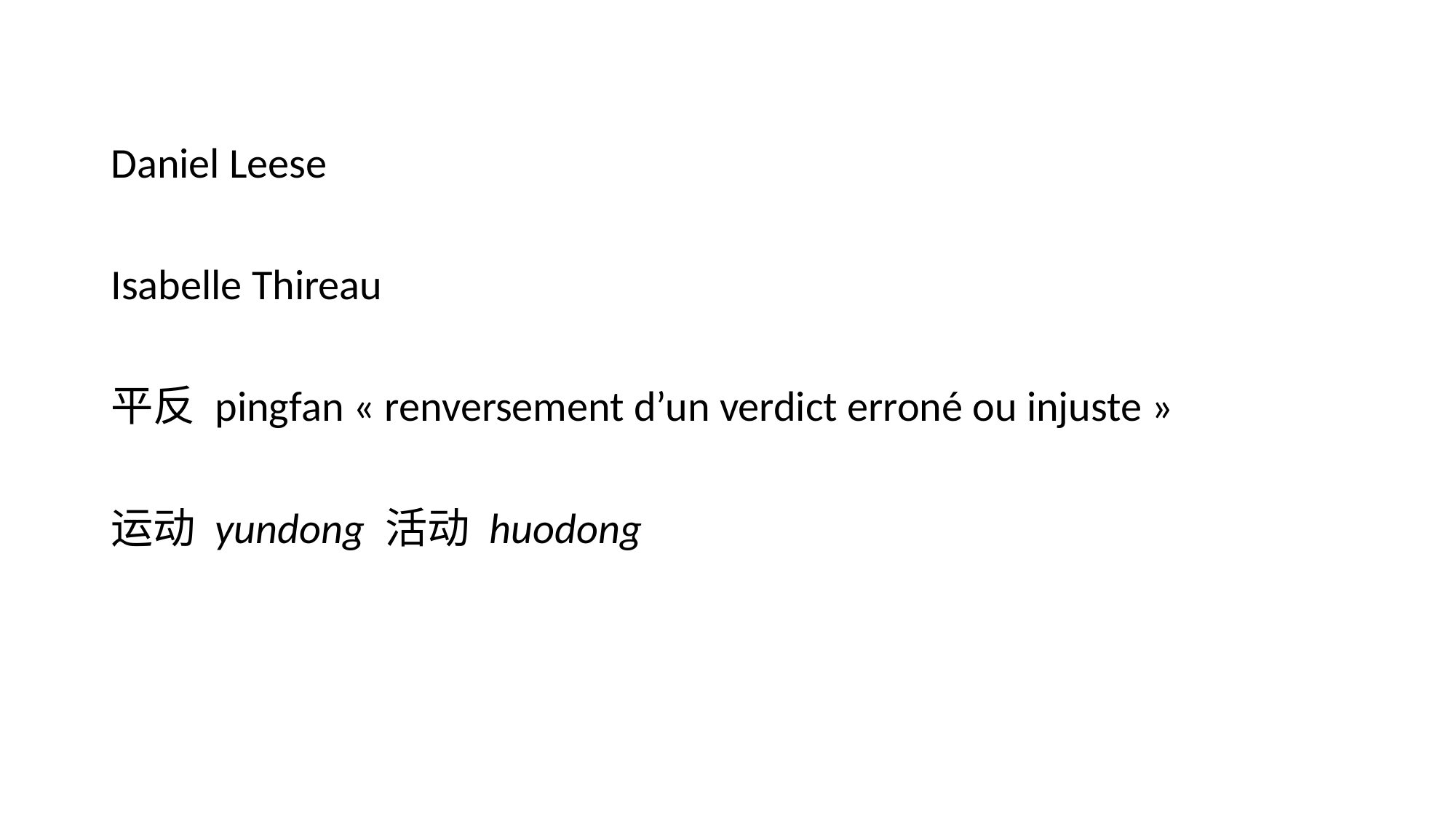

#
Daniel Leese

Isabelle Thireau

平反 pingfan « renversement d’un verdict erroné ou injuste »

运动 yundong 活动 huodong